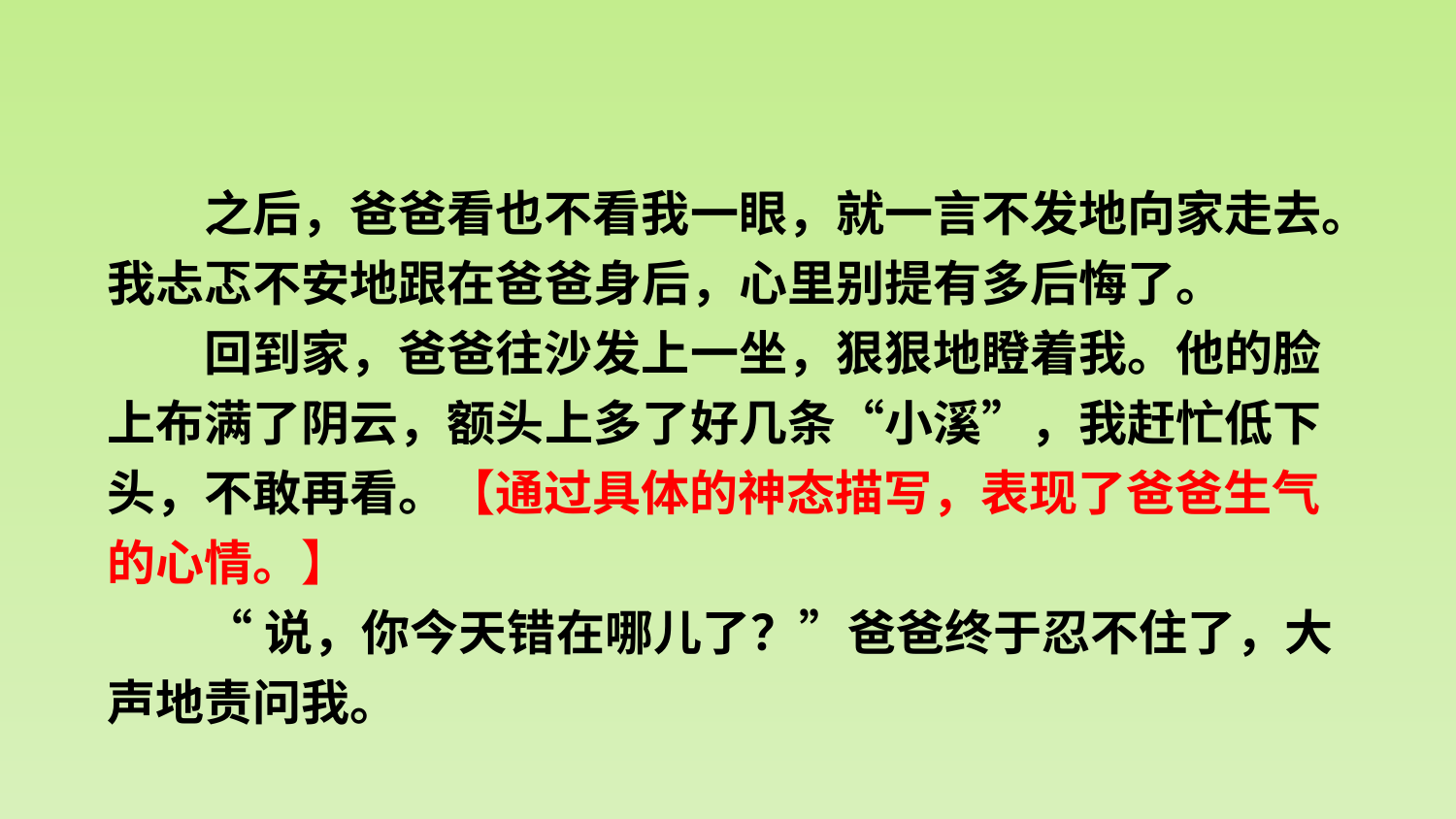

之后，爸爸看也不看我一眼，就一言不发地向家走去。我忐忑不安地跟在爸爸身后，心里别提有多后悔了。
回到家，爸爸往沙发上一坐，狠狠地瞪着我。他的脸上布满了阴云，额头上多了好几条“小溪”，我赶忙低下头，不敢再看。【通过具体的神态描写，表现了爸爸生气的心情。】
“说，你今天错在哪儿了？”爸爸终于忍不住了，大声地责问我。